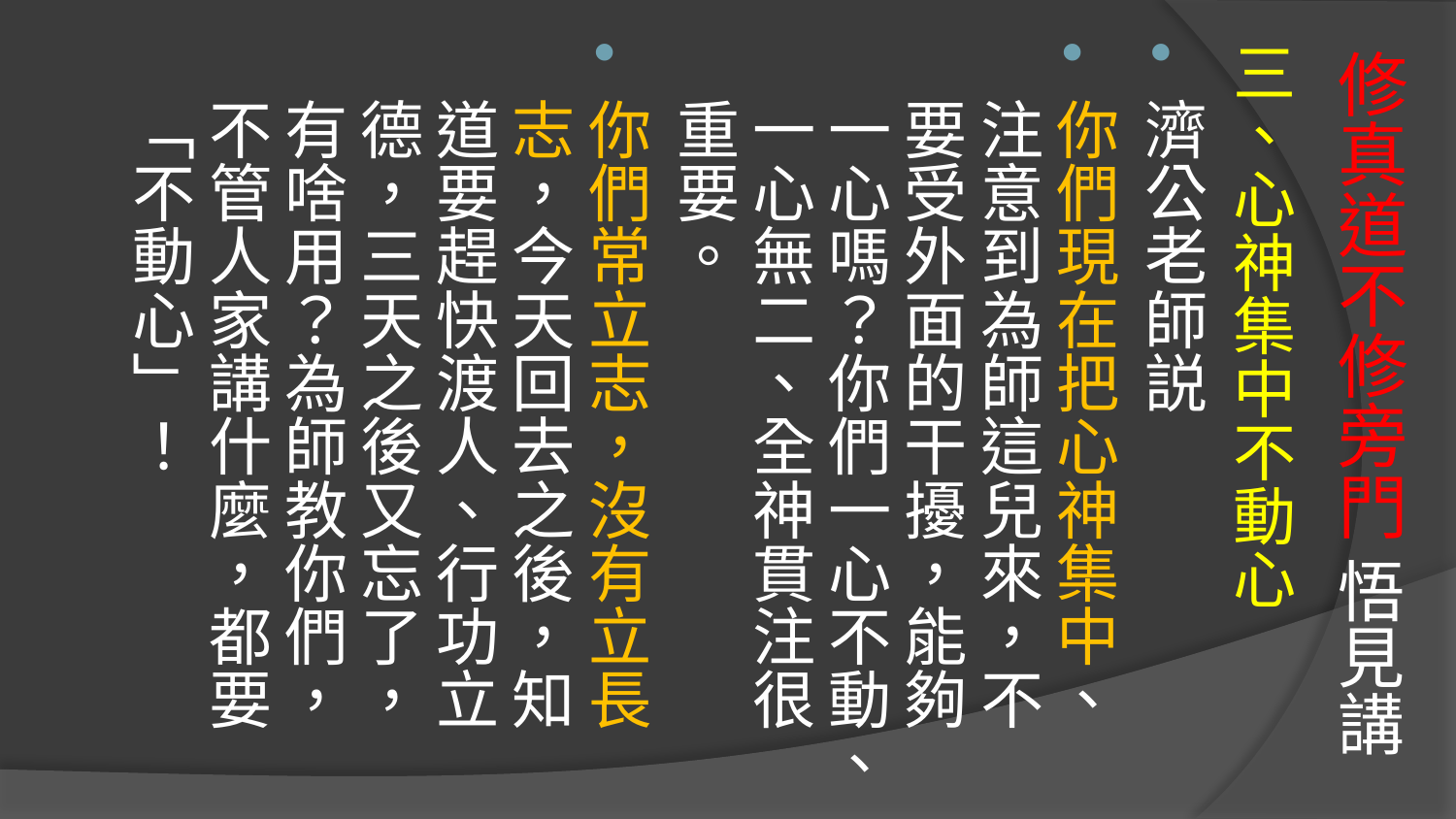

# 修真道不修旁門 悟見講
三、心神集中不動心
濟公老師説
你們現在把心神集中、注意到為師這兒來，不要受外面的干擾，能夠一心嗎？你們一心不動、一心無二、全神貫注很重要。
你們常立志，沒有立長志，今天回去之後，知道要趕快渡人、行功立德，三天之後又忘了，有啥用？為師教你們，不管人家講什麼，都要「不動心」！